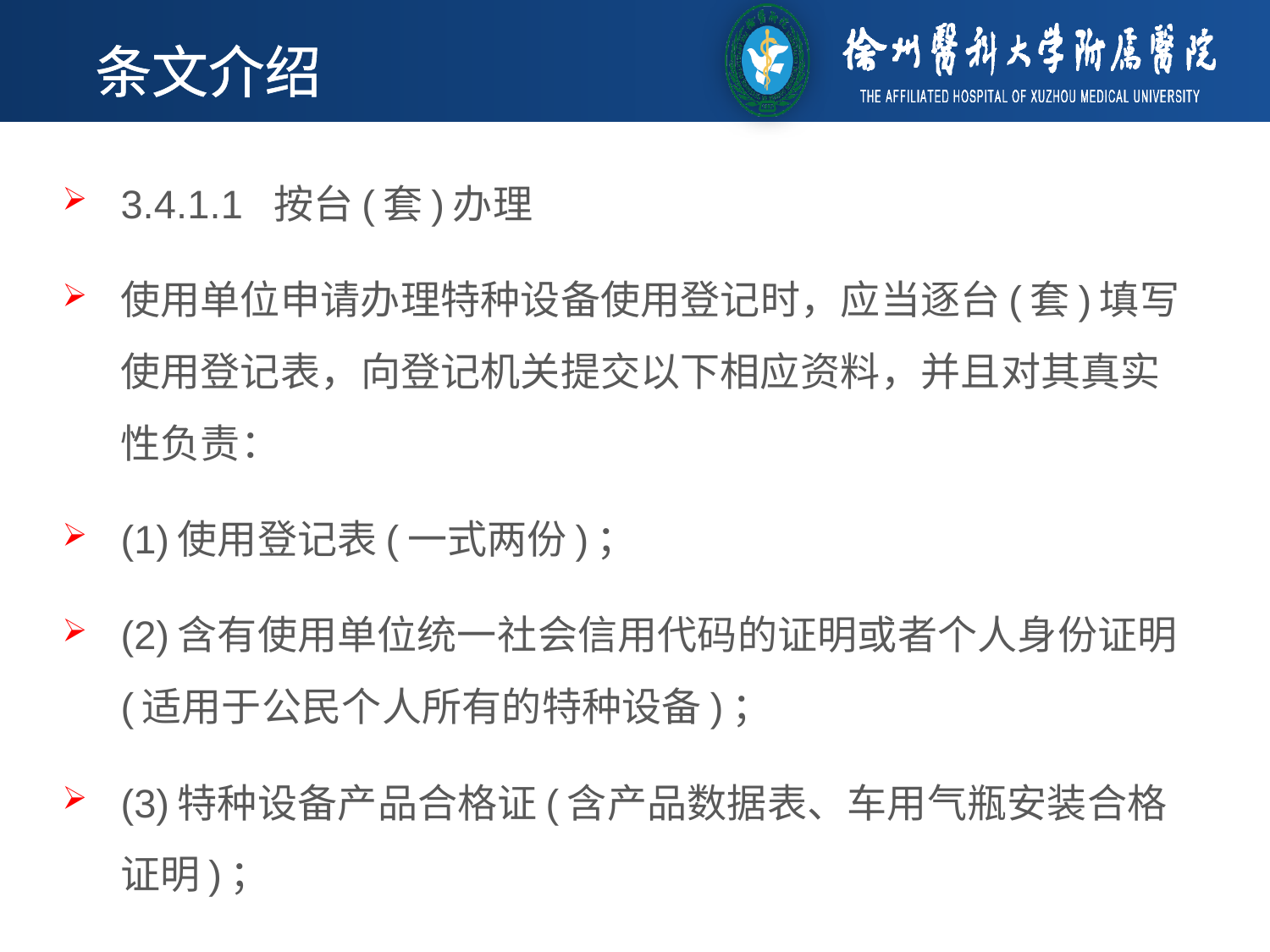

条文介绍

3.4.1.1  按台(套)办理
使用单位申请办理特种设备使用登记时，应当逐台(套)填写使用登记表，向登记机关提交以下相应资料，并且对其真实性负责：
(1)使用登记表(一式两份)；
(2)含有使用单位统一社会信用代码的证明或者个人身份证明(适用于公民个人所有的特种设备)；
(3)特种设备产品合格证(含产品数据表、车用气瓶安装合格证明)；